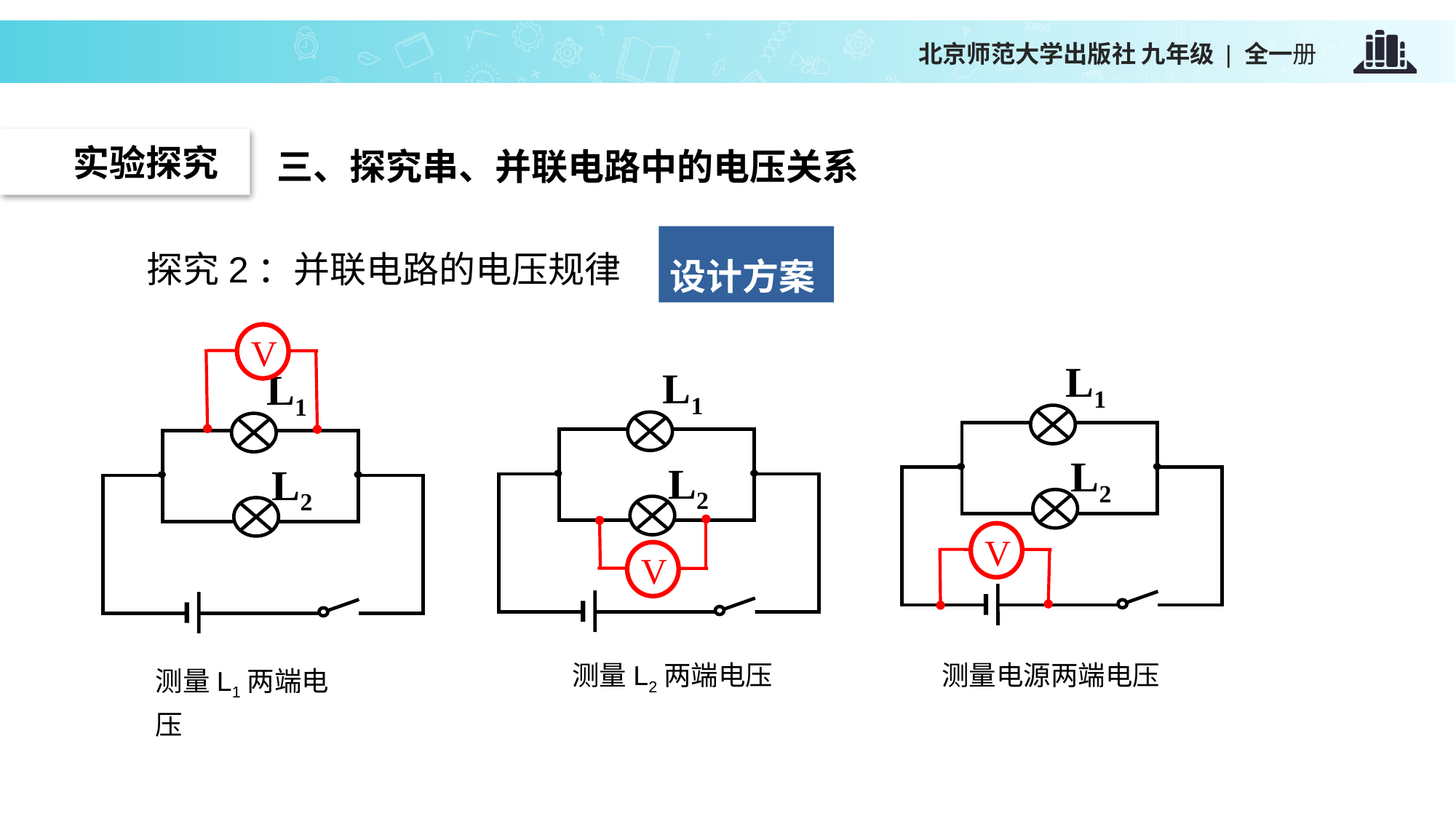

三、探究串、并联电路中的电压关系
    实验探究
设计方案
探究2：并联电路的电压规律

V
L1

L2
L1

测量L1两端电压
L1

L2
L1

V
测量电源两端电压
L1

L2
L1

V
测量L2两端电压